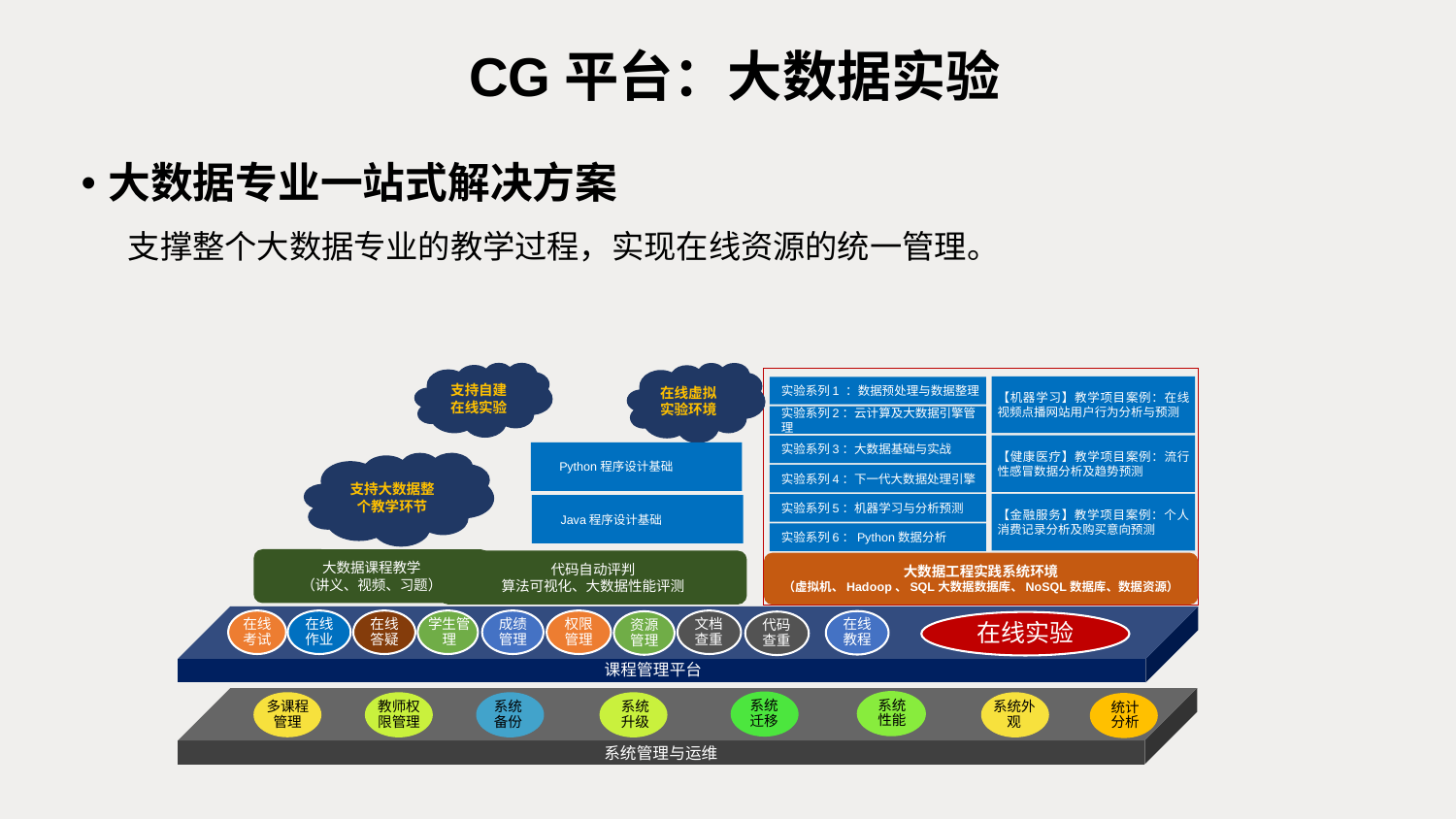

CG平台：大数据实验
大数据专业一站式解决方案
支撑整个大数据专业的教学过程，实现在线资源的统一管理。
支持自建在线实验
在线虚拟实验环境

【机器学习】教学项目案例：在线视频点播网站用户行为分析与预测
实验系列1 ：数据预处理与数据整理
实验系列2：云计算及大数据引擎管理
实验系列3：大数据基础与实战
实验系列4：下一代大数据处理引擎
实验系列5：机器学习与分析预测
实验系列6：Python数据分析
【健康医疗】教学项目案例：流行性感冒数据分析及趋势预测
【金融服务】教学项目案例：个人消费记录分析及购买意向预测
大数据工程实践系统环境
（虚拟机、Hadoop、SQL大数据数据库、NoSQL数据库、数据资源）
Python程序设计基础
支持大数据整个教学环节
Java程序设计基础
大数据课程教学
（讲义、视频、习题）
代码自动评判
算法可视化、大数据性能评测

在线考试

在线作业

在线答疑

学生管理

成绩管理

权限管理

文档查重

在线教程

资源管理

代码查重

在线实验
课程管理平台

系统性能

系统迁移

多课程管理

教师权限管理

系统备份

系统升级

系统外观

统计分析
系统管理与运维